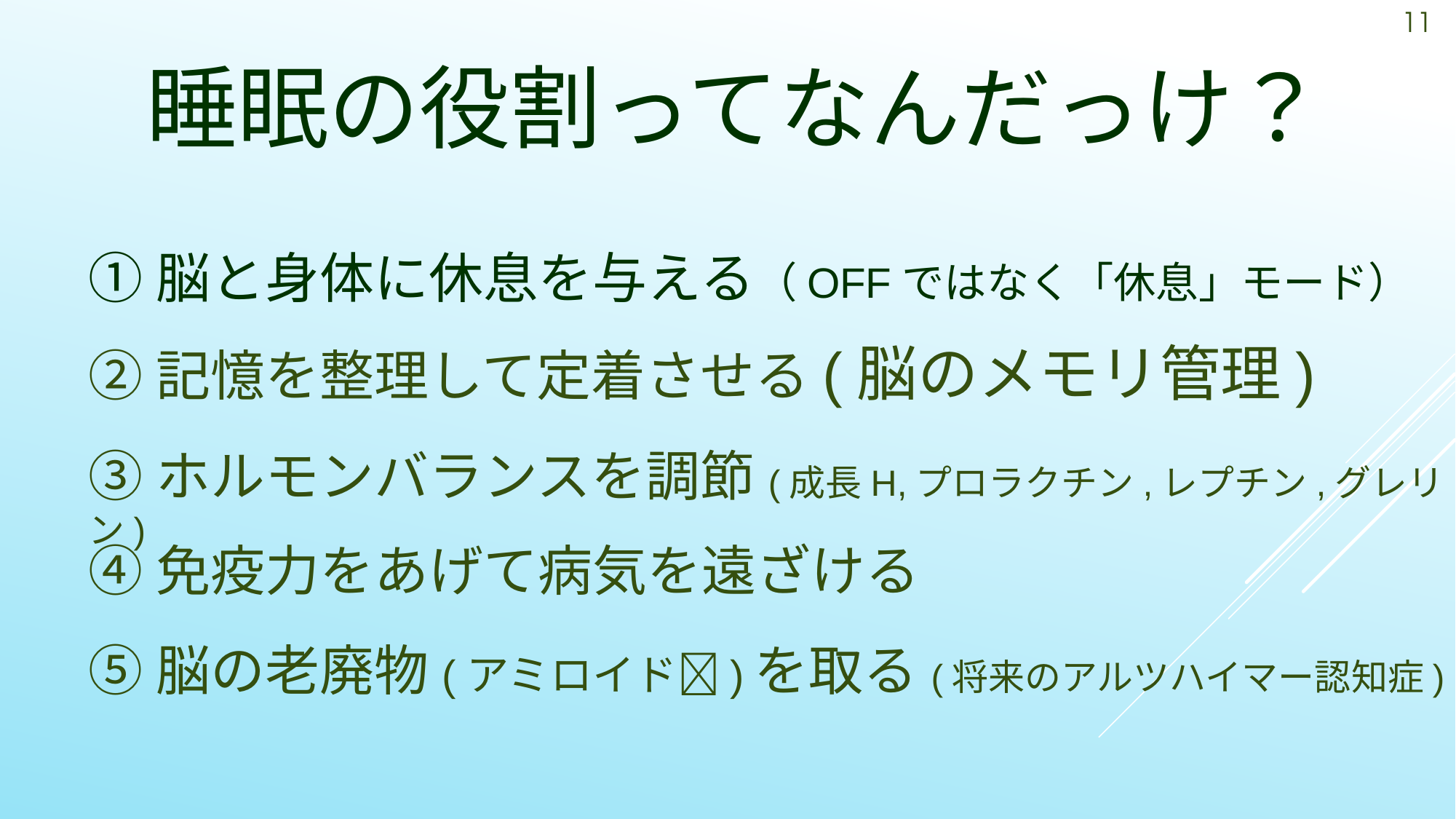

11
睡眠の役割ってなんだっけ？
①脳と身体に休息を与える（OFFではなく「休息」モード）
②記憶を整理して定着させる(脳のメモリ管理)
③ホルモンバランスを調節(成長H,プロラクチン,レプチン,グレリン)
④免疫力をあげて病気を遠ざける
⑤脳の老廃物(アミロイドβ)を取る(将来のアルツハイマー認知症)